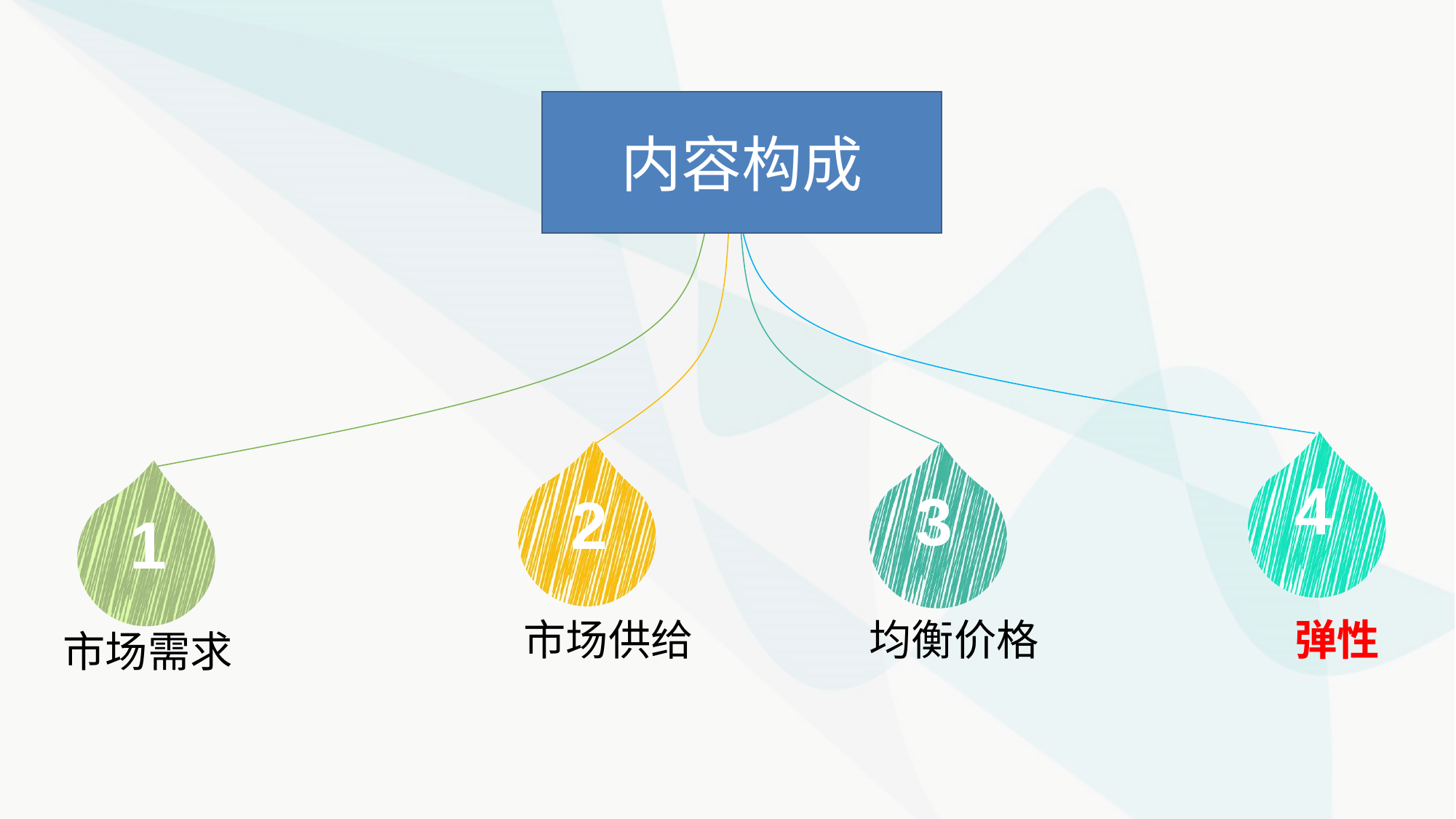

内容构成

1

4

2

3
市场供给
均衡价格
弹性
市场需求